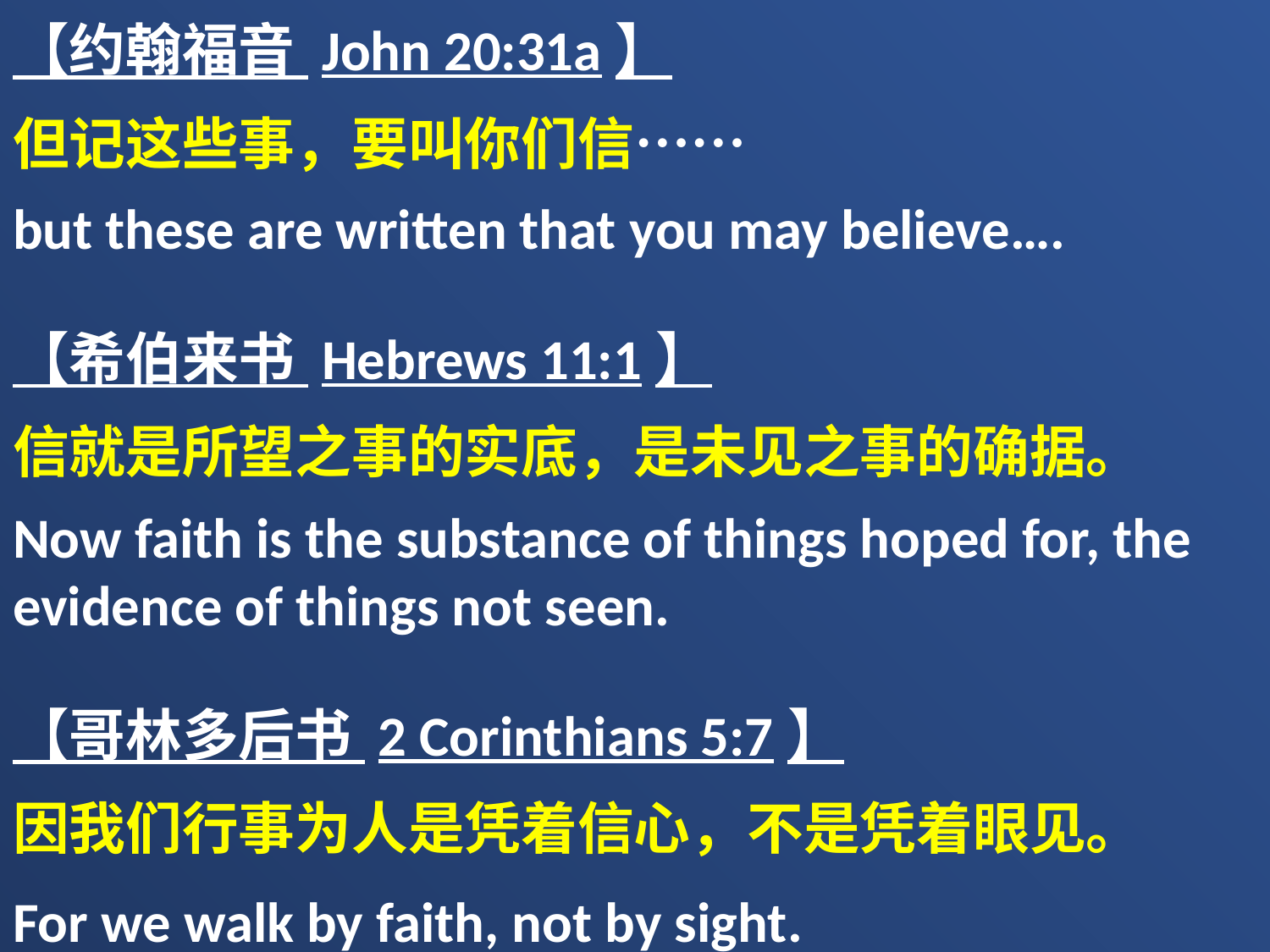

【约翰福音 John 20:31a】
但记这些事，要叫你们信……
but these are written that you may believe….

【希伯来书 Hebrews 11:1】
信就是所望之事的实底，是未见之事的确据。
Now faith is the substance of things hoped for, the evidence of things not seen.

【哥林多后书 2 Corinthians 5:7】
因我们行事为人是凭着信心，不是凭着眼见。
For we walk by faith, not by sight.